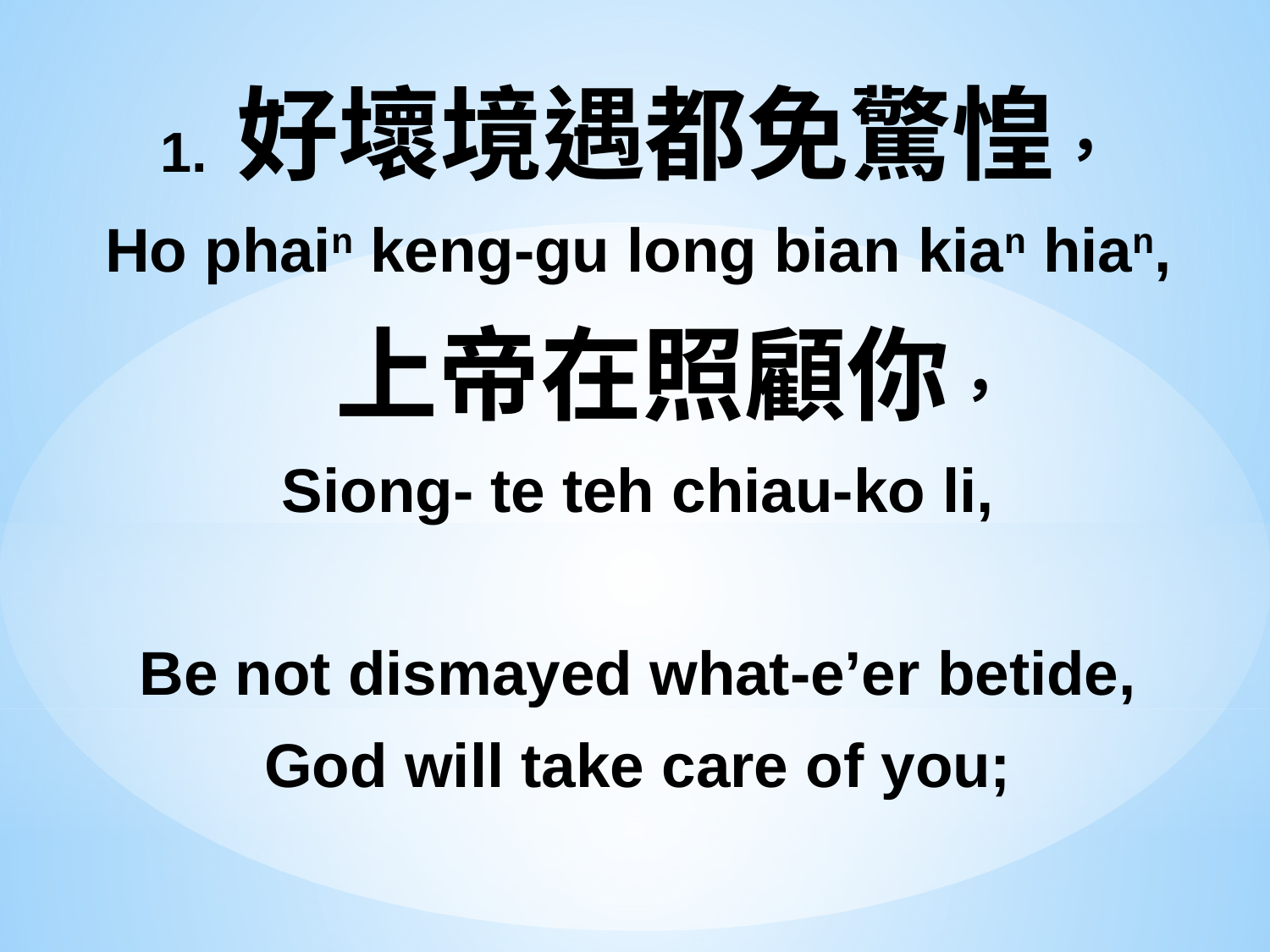

1. 好壞境遇都免驚惶，
Ho phain keng-gu long bian kian hian,
  上帝在照顧你，
Siong- te teh chiau-ko li,

Be not dismayed what-e’er betide,
God will take care of you;